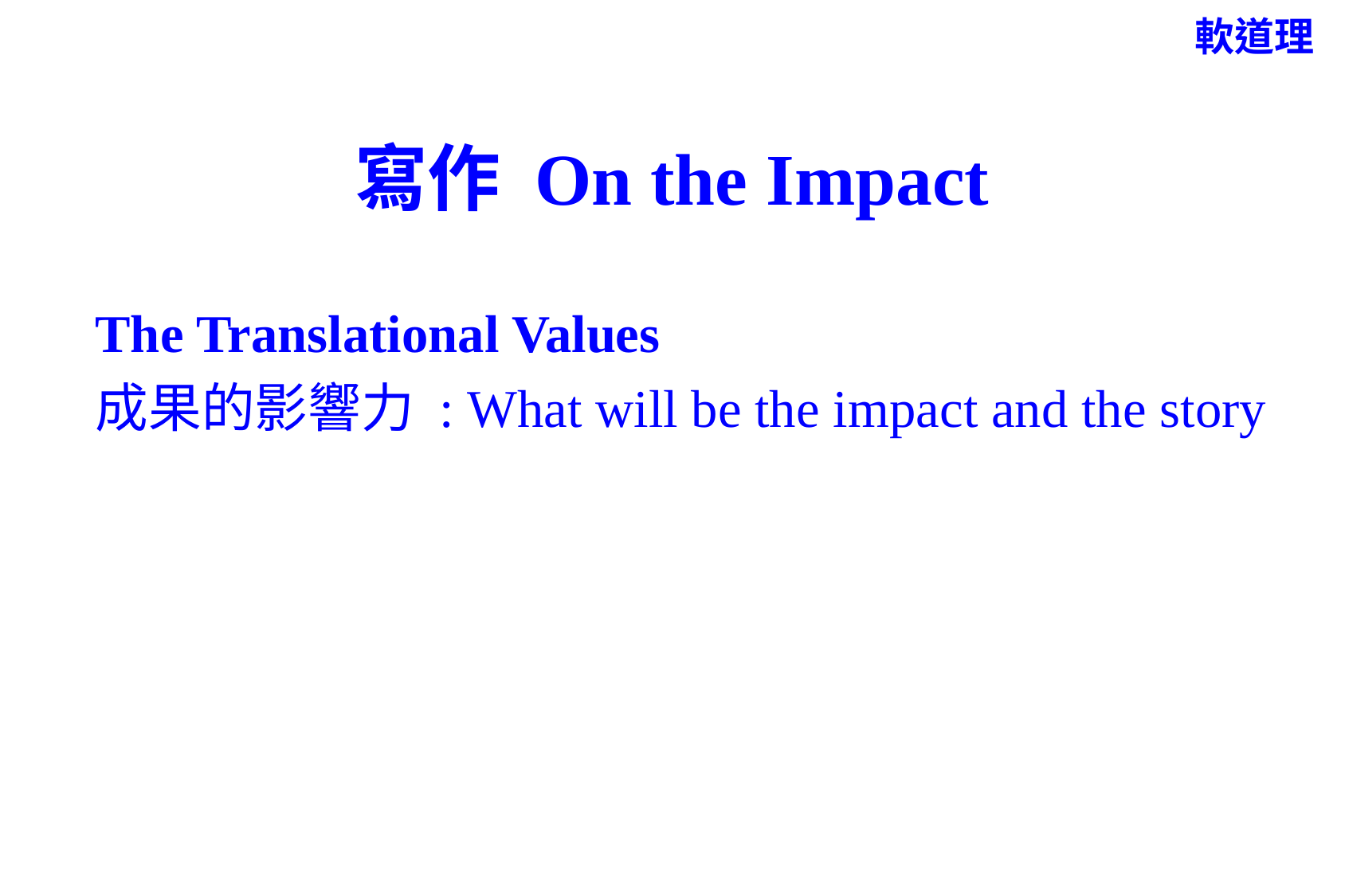

軟道理
# 寫作 On the Impact
The Translational Values
成果的影響力 : What will be the impact and the story